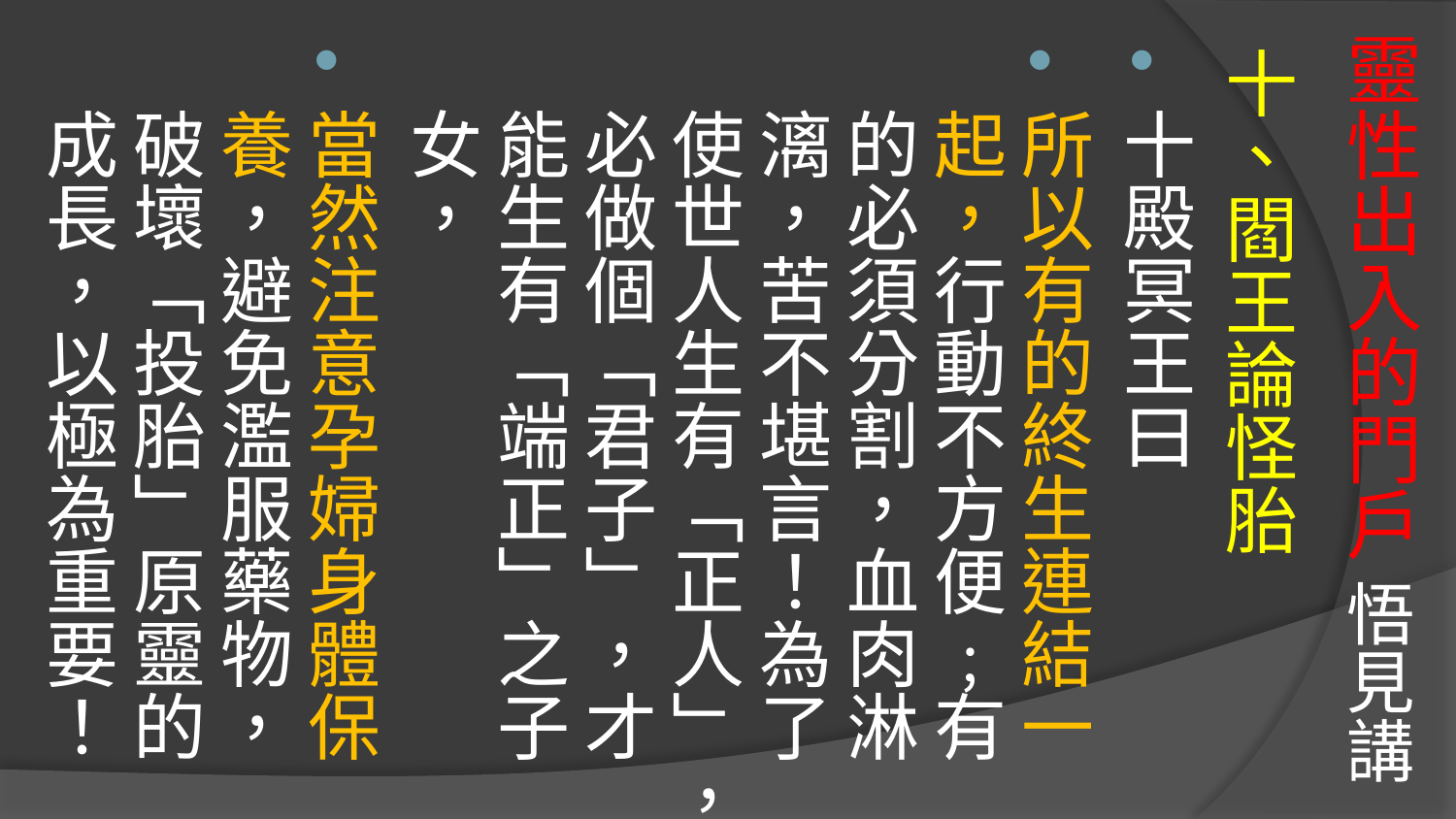

# 靈性出入的門戶 悟見講
十、閻王論怪胎
十殿冥王曰
所以有的終生連結一起，行動不方便﹔有的必須分割，血肉淋漓，苦不堪言！為了使世人生有「正人」，必做個「君子」，才能生有「端正」之子女，
當然注意孕婦身體保養，避免濫服藥物，破壞「投胎」原靈的成長，以極為重要！